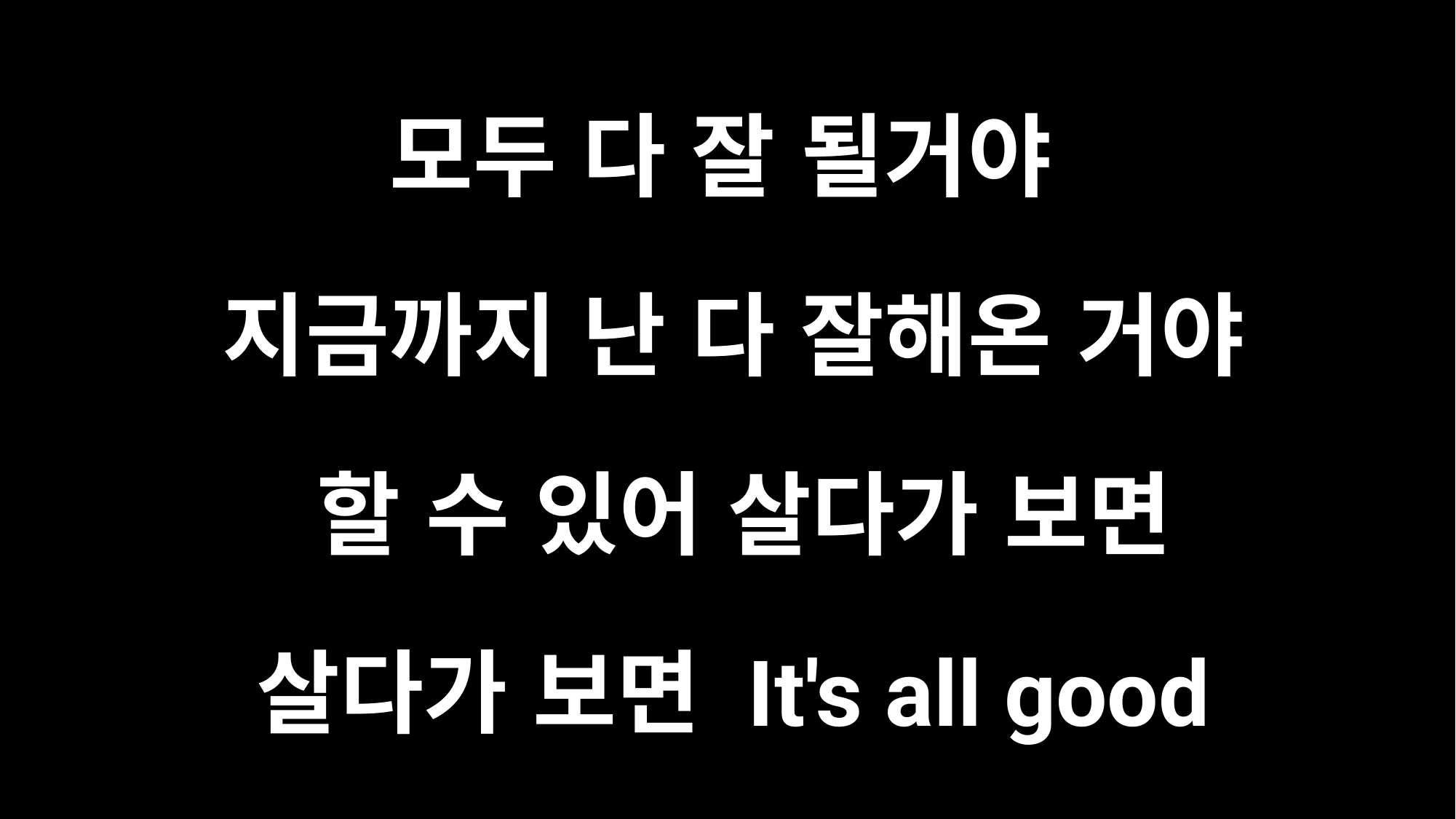

모두 다 잘 될거야
지금까지 난 다 잘해온 거야
 할 수 있어 살다가 보면
살다가 보면 It's all good